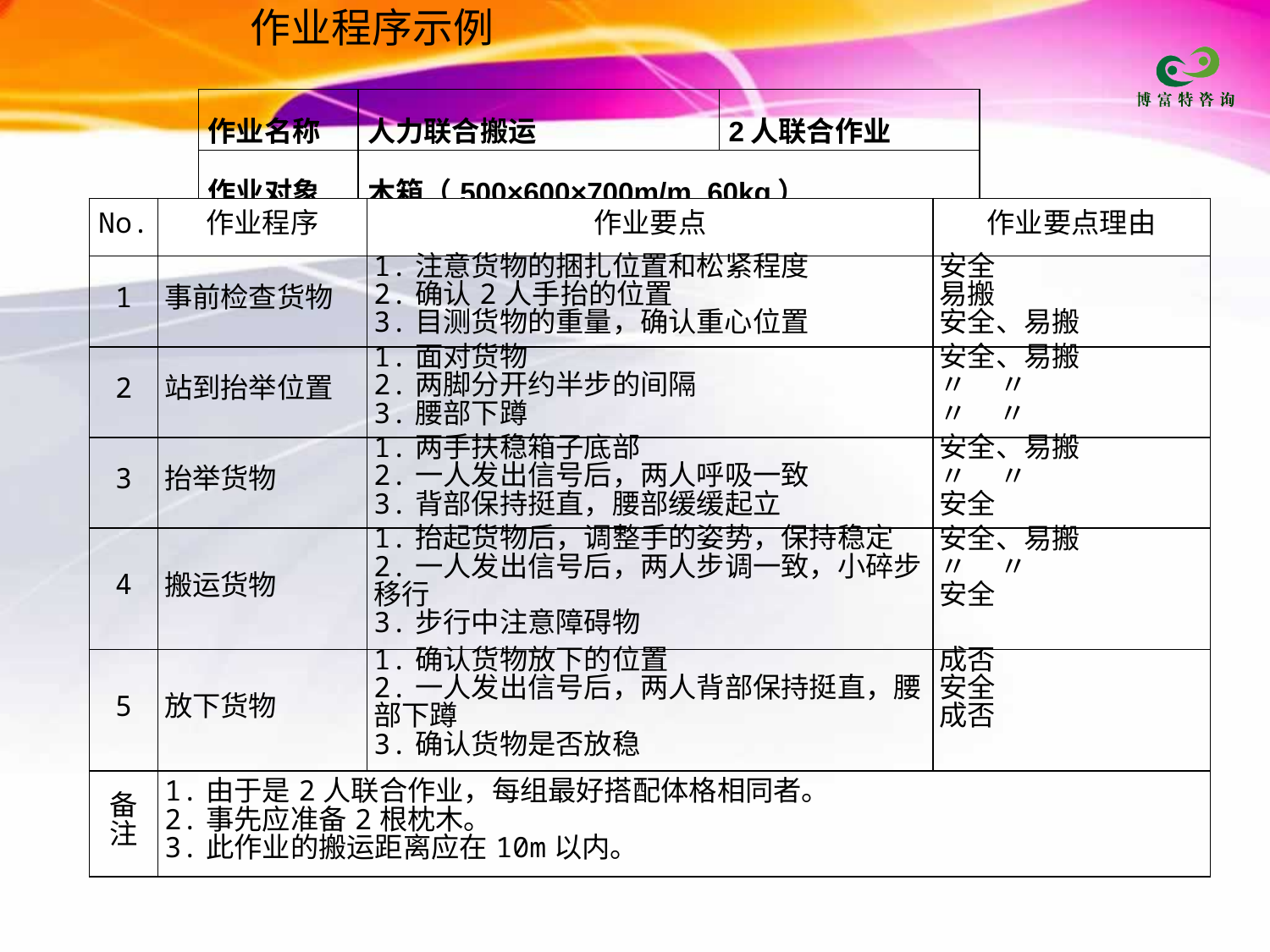

作业程序示例
| 作业名称 | 人力联合搬运 | 2人联合作业 |
| --- | --- | --- |
| 作业对象 | 木箱（500×600×700m/m 60kg） |  |
| No. | 作业程序 | 作业要点 | 作业要点理由 |
| --- | --- | --- | --- |
| 1 | 事前检查货物 | 1.注意货物的捆扎位置和松紧程度 2.确认2人手抬的位置 3.目测货物的重量，确认重心位置 | 安全 易搬 安全、易搬 |
| 2 | 站到抬举位置 | 1.面对货物 2.两脚分开约半步的间隔 3.腰部下蹲 | 安全、易搬 〃 〃 〃 〃 |
| 3 | 抬举货物 | 1.两手扶稳箱子底部 2.一人发出信号后，两人呼吸一致 3.背部保持挺直，腰部缓缓起立 | 安全、易搬 〃 〃 安全 |
| 4 | 搬运货物 | 1.抬起货物后，调整手的姿势，保持稳定 2.一人发出信号后，两人步调一致，小碎步移行 3.步行中注意障碍物 | 安全、易搬 〃 〃 安全 |
| 5 | 放下货物 | 1.确认货物放下的位置 2.一人发出信号后，两人背部保持挺直，腰部下蹲 3.确认货物是否放稳 | 成否 安全 成否 |
| 备注 | 1.由于是2人联合作业，每组最好搭配体格相同者。 2.事先应准备2根枕木。 3.此作业的搬运距离应在10m以内。 |  |  |